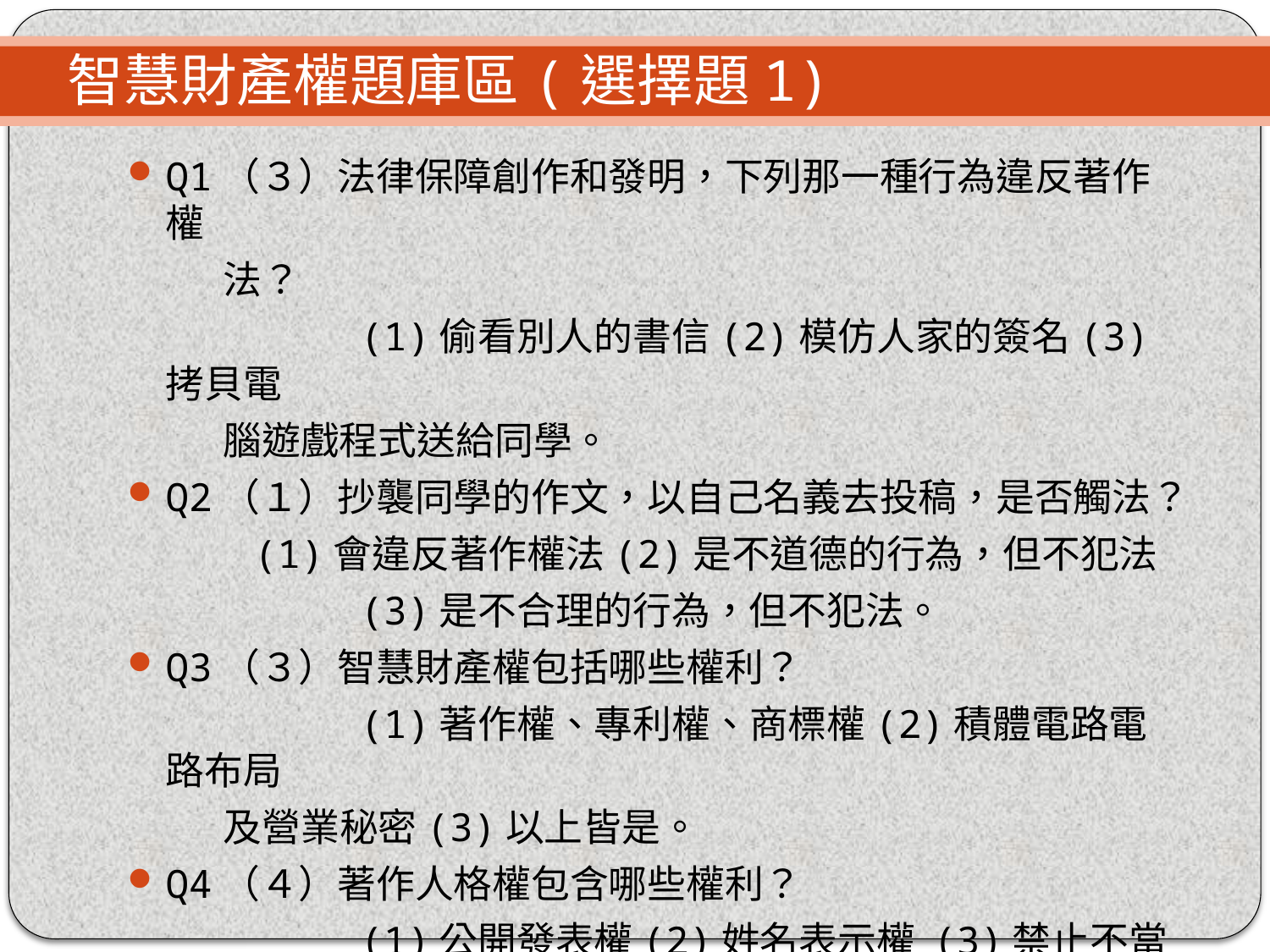

# 智慧財產權題庫區(選擇題1)

Q1（３）法律保障創作和發明，下列那一種行為違反著作權
          法？
          (1)偷看別人的書信(2)模仿人家的簽名(3)拷貝電
          腦遊戲程式送給同學。
Q2（１）抄襲同學的作文，以自己名義去投稿，是否觸法？
   　     (1)會違反著作權法(2)是不道德的行為，但不犯法
          (3)是不合理的行為，但不犯法。
Q3（３）智慧財產權包括哪些權利？
          (1)著作權、專利權、商標權(2)積體電路電路布局
          及營業秘密(3)以上皆是。
Q4（４）著作人格權包含哪些權利？
          (1)公開發表權(2)姓名表示權 (3)禁止不當修改權
          (4)以上皆是。